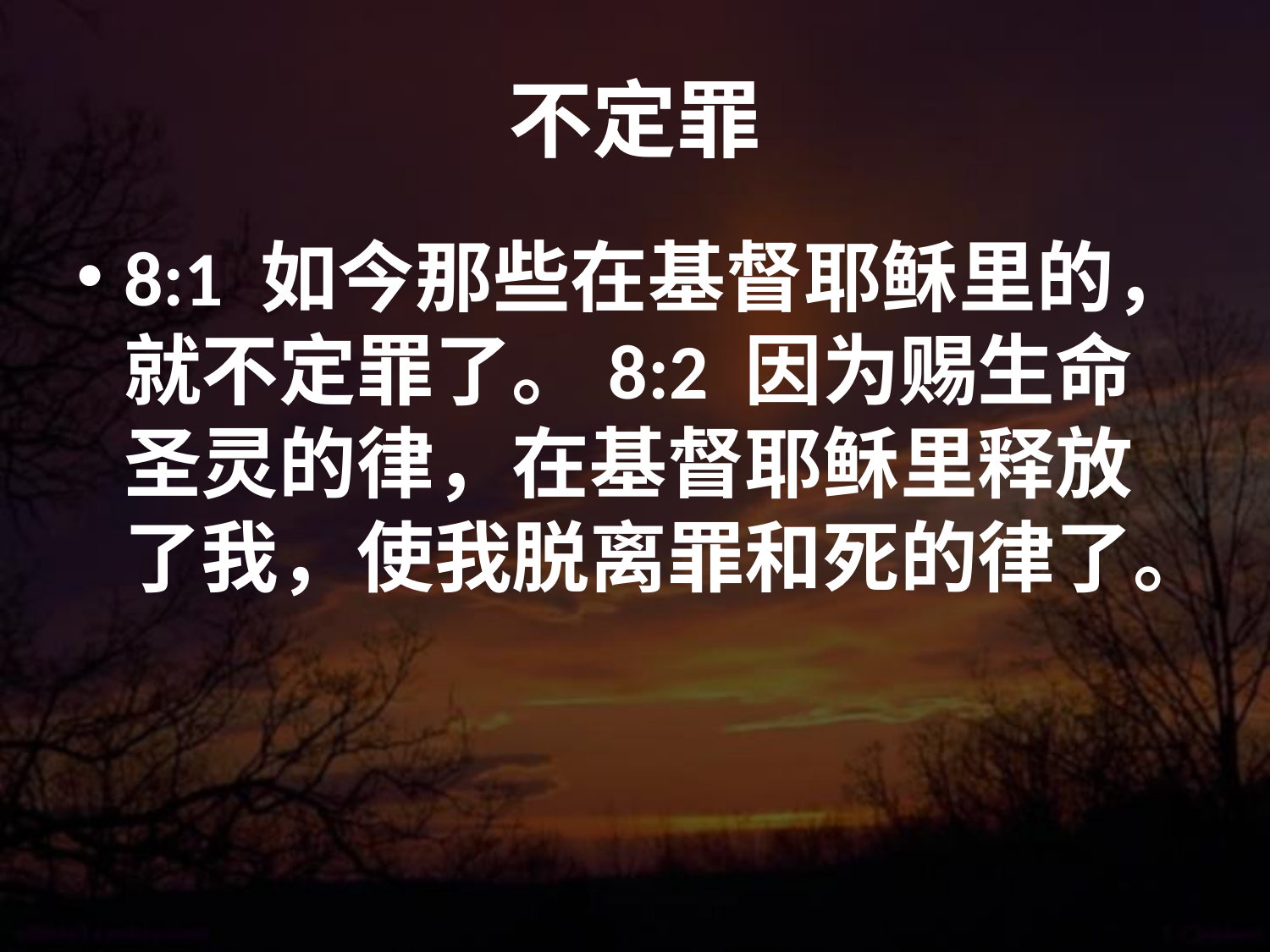

# 不定罪
8:1 如今那些在基督耶稣里的，就不定罪了。8:2 因为赐生命圣灵的律，在基督耶稣里释放了我，使我脱离罪和死的律了。